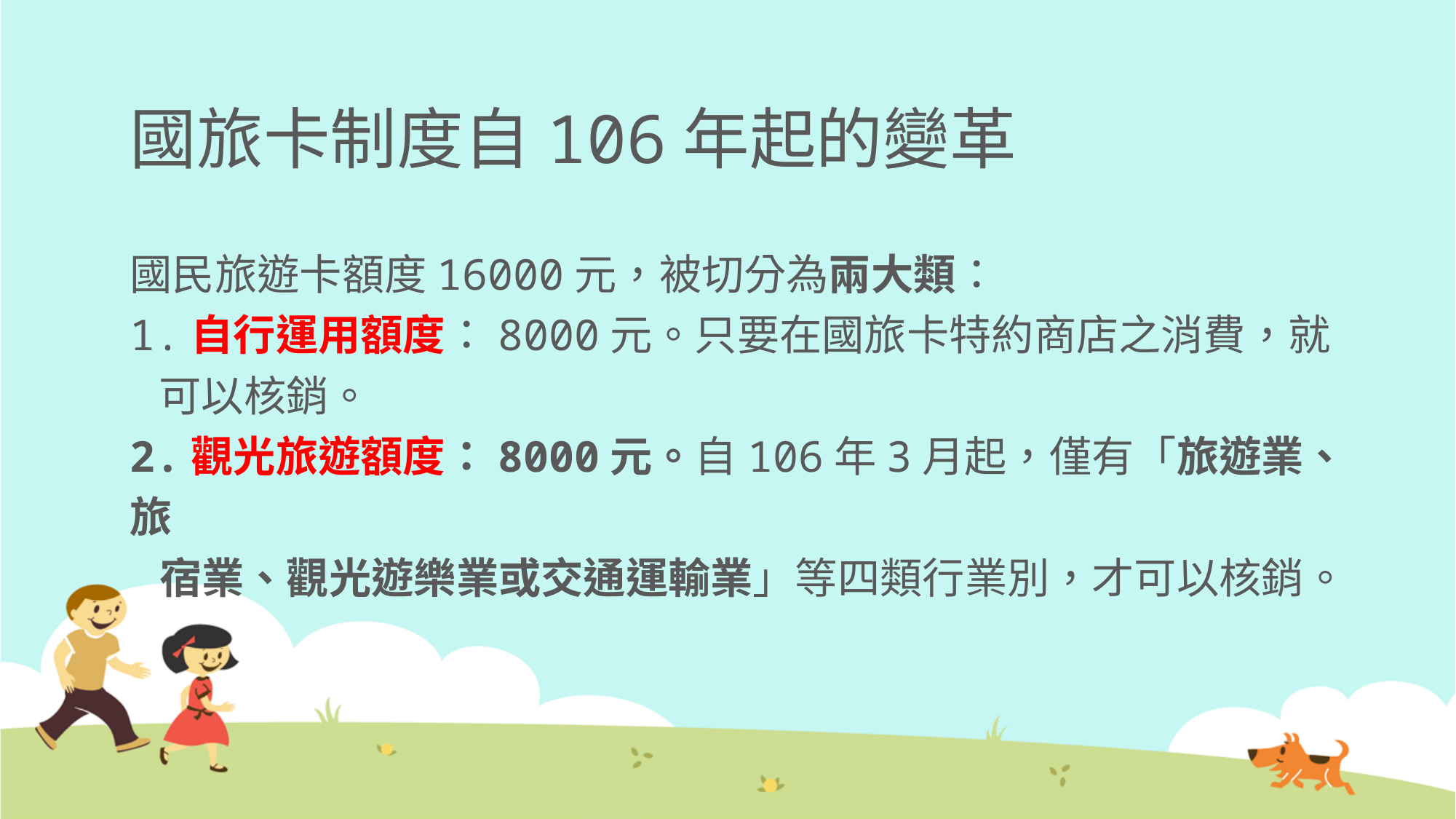

# 國旅卡制度自106年起的變革

國民旅遊卡額度16000元，被切分為兩大類：
1.自行運用額度：8000元。只要在國旅卡特約商店之消費，就
  可以核銷。
2.觀光旅遊額度：8000元。自106年3月起，僅有「旅遊業、旅
  宿業、觀光遊樂業或交通運輸業」等四類行業別，才可以核銷。